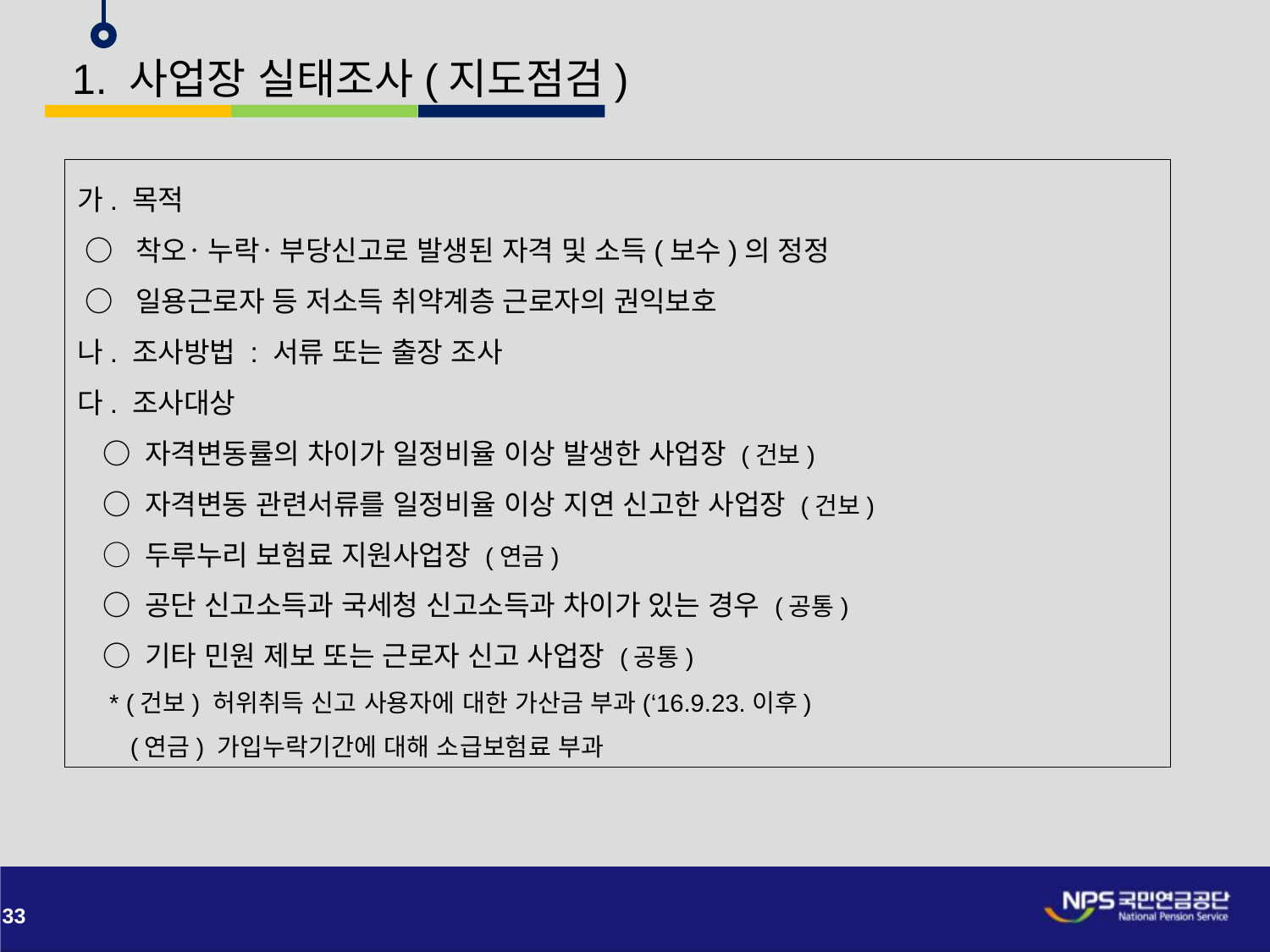

1. 사업장 실태조사(지도점검)

가. 목적
 ○  착오ㆍ누락ㆍ부당신고로 발생된 자격 및 소득(보수)의 정정
 ○  일용근로자 등 저소득 취약계층 근로자의 권익보호
나. 조사방법 : 서류 또는 출장 조사
다. 조사대상
○ 자격변동률의 차이가 일정비율 이상 발생한 사업장 (건보)
○ 자격변동 관련서류를 일정비율 이상 지연 신고한 사업장 (건보)
○ 두루누리 보험료 지원사업장 (연금)
○ 공단 신고소득과 국세청 신고소득과 차이가 있는 경우 (공통)
○ 기타 민원 제보 또는 근로자 신고 사업장 (공통)
 * (건보) 허위취득 신고 사용자에 대한 가산금 부과(‘16.9.23.이후)
    (연금) 가입누락기간에 대해 소급보험료 부과
33